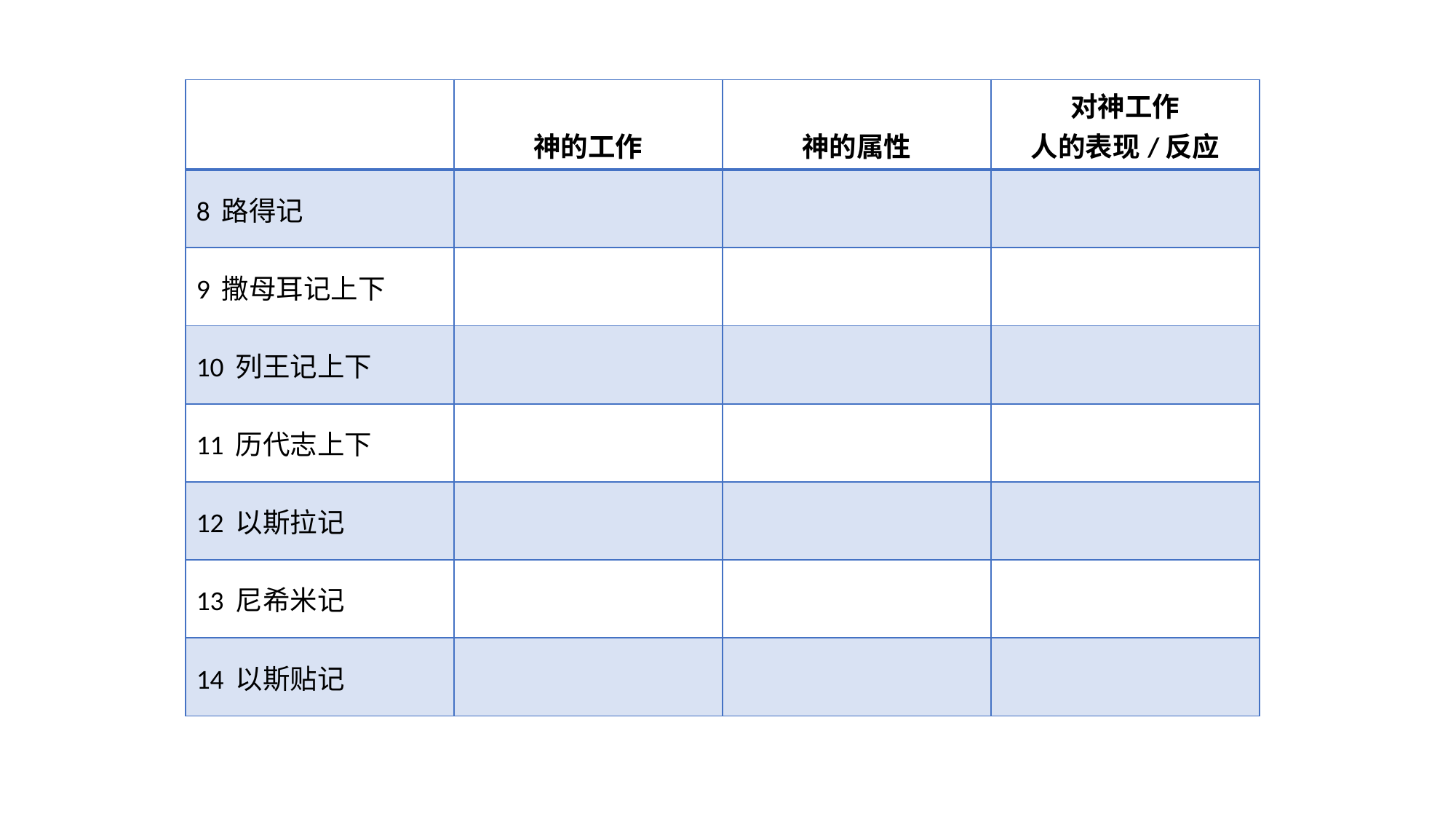

|  | 神的工作 | 神的属性 | 对神工作 人的表现/反应 |
| --- | --- | --- | --- |
| 8 路得记 |  |  |  |
| 9 撒母耳记上下 |  |  |  |
| 10 列王记上下 |  |  |  |
| 11 历代志上下 |  |  |  |
| 12 以斯拉记 |  |  |  |
| 13 尼希米记 |  |  |  |
| 14 以斯贴记 |  |  |  |